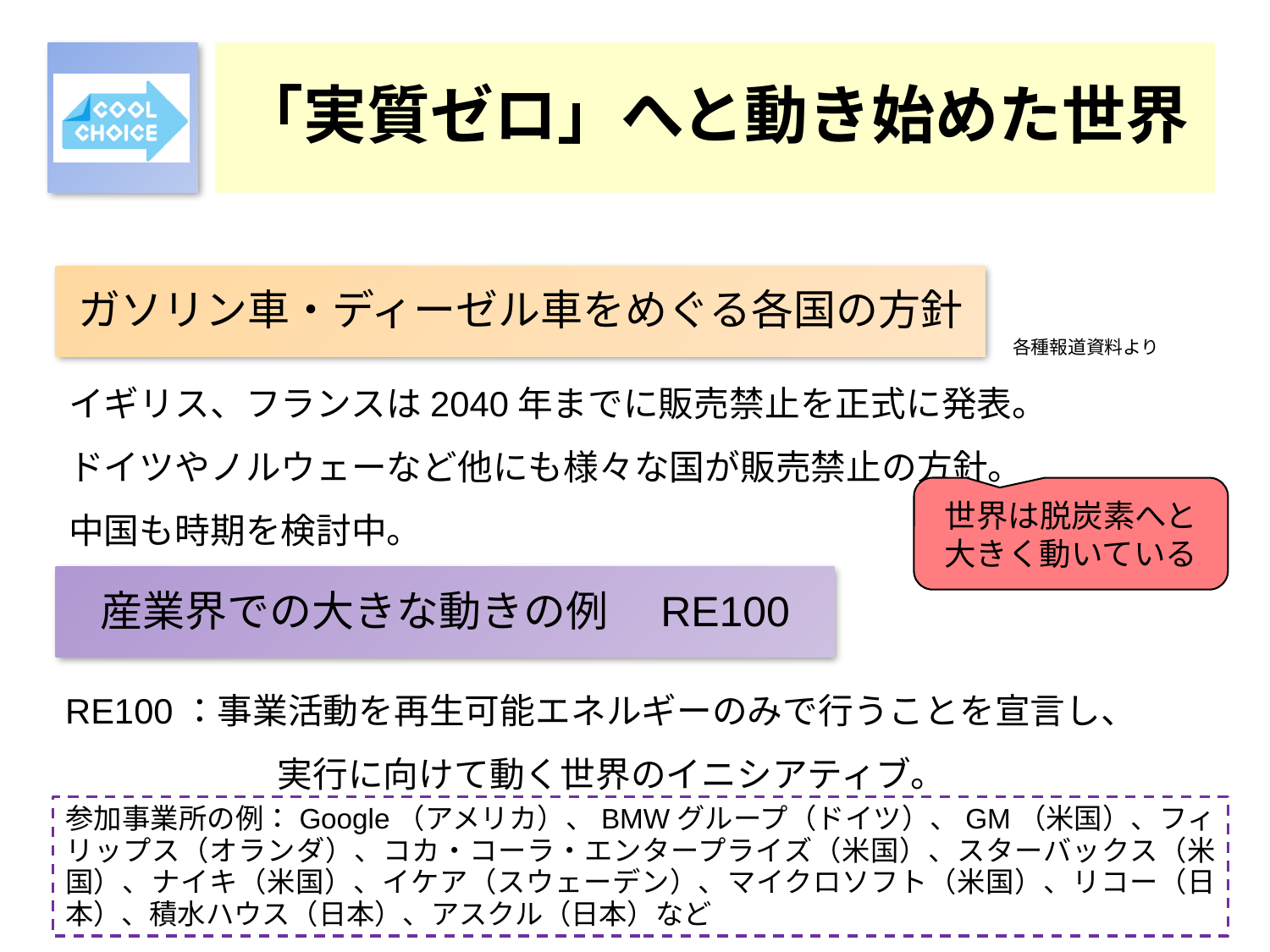

# 「実質ゼロ」へと動き始めた世界
ガソリン車・ディーゼル車をめぐる各国の方針
各種報道資料より
イギリス、フランスは2040年までに販売禁止を正式に発表。
ドイツやノルウェーなど他にも様々な国が販売禁止の方針。
中国も時期を検討中。
世界は脱炭素へと
大きく動いている
産業界での大きな動きの例　RE100
RE100：事業活動を再生可能エネルギーのみで行うことを宣言し、
　　　　　　実行に向けて動く世界のイニシアティブ。
参加事業所の例：Google（アメリカ）、BMWグループ（ドイツ）、GM（米国）、フィリップス（オランダ）、コカ・コーラ・エンタープライズ（米国）、スターバックス（米国）、ナイキ（米国）、イケア（スウェーデン）、マイクロソフト（米国）、リコー（日本）、積水ハウス（日本）、アスクル（日本）など